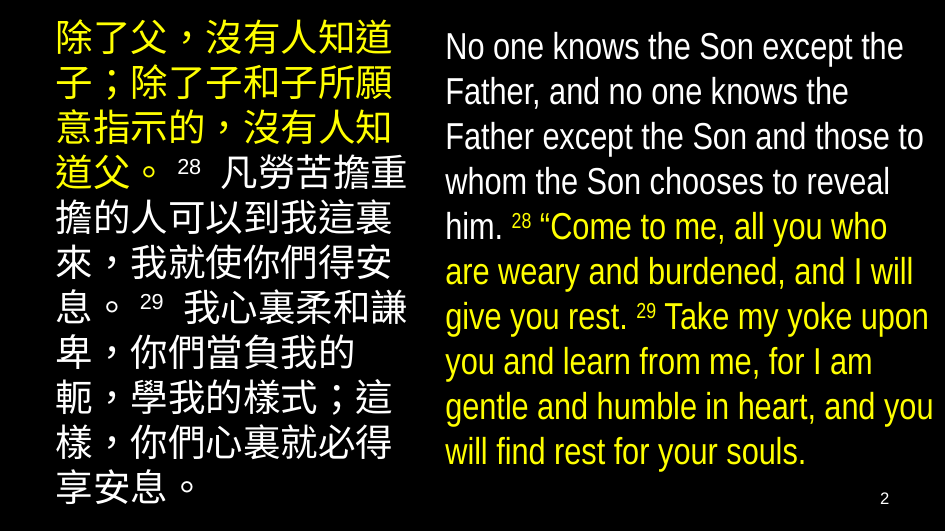

除了父，沒有人知道子；除了子和子所願意指示的，沒有人知道父。28 凡勞苦擔重擔的人可以到我這裏來，我就使你們得安息。29 我心裏柔和謙卑，你們當負我的軛，學我的樣式；這樣，你們心裏就必得享安息。
No one knows the Son except the Father, and no one knows the Father except the Son and those to whom the Son chooses to reveal him. 28 “Come to me, all you who are weary and burdened, and I will give you rest. 29 Take my yoke upon you and learn from me, for I am gentle and humble in heart, and you will find rest for your souls.
2